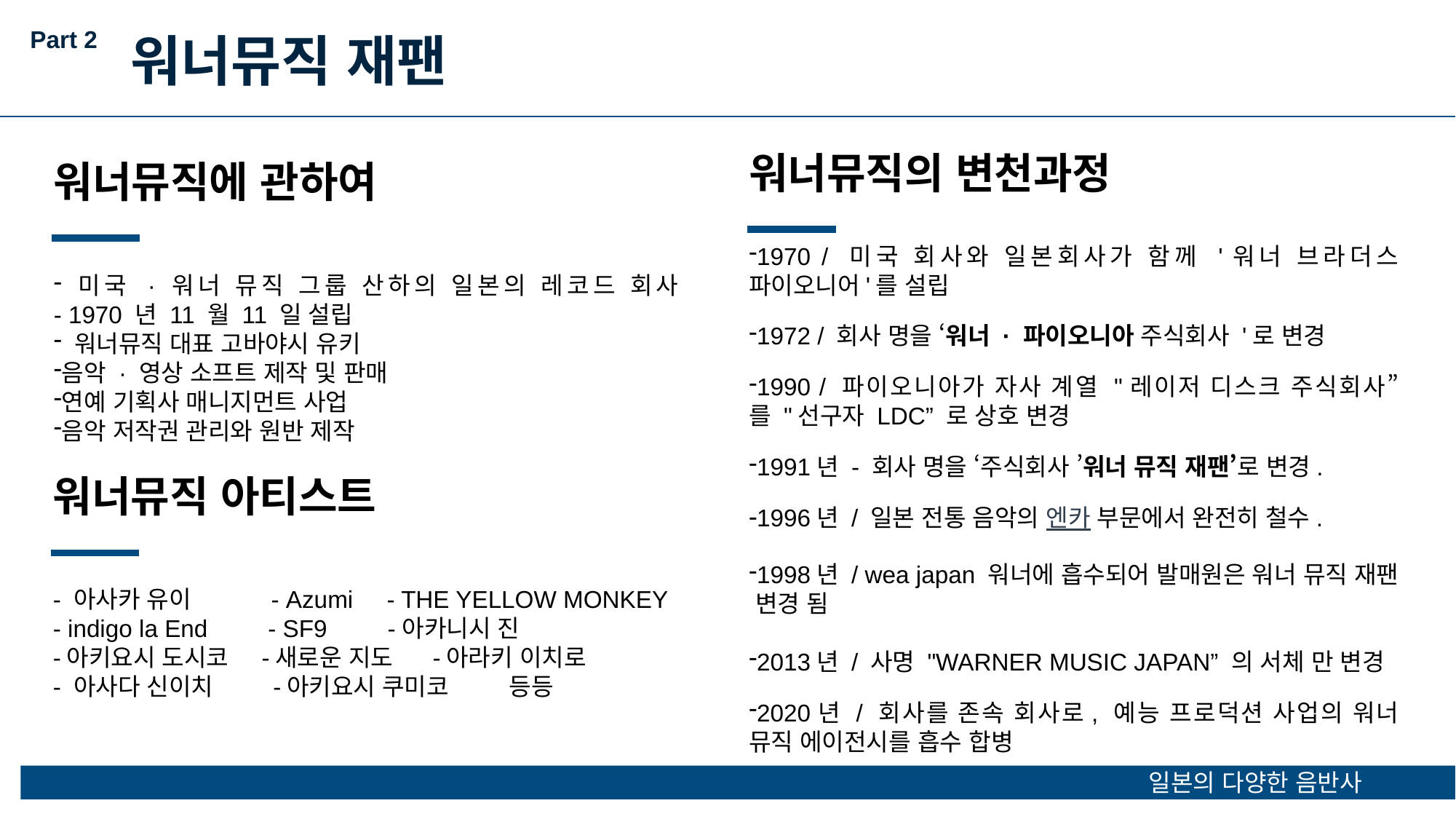

Part 2
워너뮤직 재팬
워너뮤직의 변천과정

1970 / 미국 회사와 일본회사가 함께 '워너 브라더스 파이오니어'를 설립

1972 / 회사 명을 ‘워너 · 파이오니아 주식회사 '로 변경

1990 / 파이오니아가 자사 계열 "레이저 디스크 주식회사” 를 "선구자 LDC” 로 상호 변경

1991년 - 회사 명을 ‘주식회사 ’워너 뮤직 재팬’로 변경.

1996년 / 일본 전통 음악의 엔카 부문에서 완전히 철수.

1998년 / wea japan 워너에 흡수되어 발매원은 워너 뮤직 재팬 변경 됨

2013년 / 사명 "WARNER MUSIC JAPAN” 의 서체 만 변경

2020년 / 회사를 존속 회사로, 예능 프로덕션 사업의 워너 뮤직 에이전시를 흡수 합병
워너뮤직에 관하여

 미국 · 워너 뮤직 그룹 산하의 일본의 레코드 회사
- 1970 년 11 월 11 일 설립
 워너뮤직 대표 고바야시 유키
음악 · 영상 소프트 제작 및 판매
연예 기획사 매니지먼트 사업
음악 저작권 관리와 원반 제작
워너뮤직 아티스트
- 아사카 유이           - Azumi     - THE YELLOW MONKEY
- indigo la End         - SF9         -아카니시 진
-아키요시 도시코    -새로운 지도     -아라키 이치로
- 아사다 신이치        -아키요시 쿠미코         등등
일본의 다양한 음반사